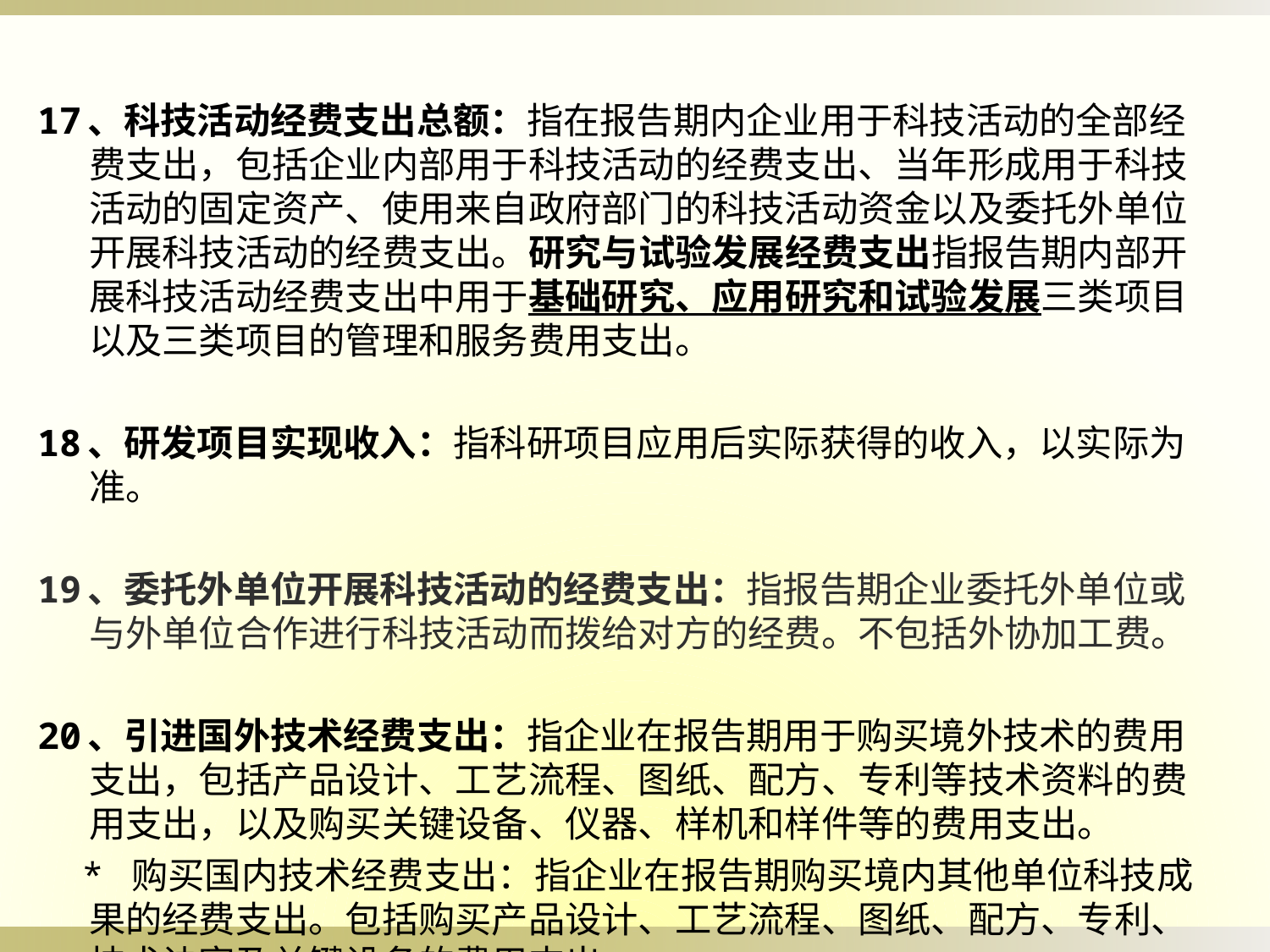

17、科技活动经费支出总额：指在报告期内企业用于科技活动的全部经费支出，包括企业内部用于科技活动的经费支出、当年形成用于科技活动的固定资产、使用来自政府部门的科技活动资金以及委托外单位开展科技活动的经费支出。研究与试验发展经费支出指报告期内部开展科技活动经费支出中用于基础研究、应用研究和试验发展三类项目以及三类项目的管理和服务费用支出。

18、研发项目实现收入：指科研项目应用后实际获得的收入，以实际为准。

19、委托外单位开展科技活动的经费支出：指报告期企业委托外单位或与外单位合作进行科技活动而拨给对方的经费。不包括外协加工费。

20、引进国外技术经费支出：指企业在报告期用于购买境外技术的费用支出，包括产品设计、工艺流程、图纸、配方、专利等技术资料的费用支出，以及购买关键设备、仪器、样机和样件等的费用支出。
  * 购买国内技术经费支出：指企业在报告期购买境内其他单位科技成果的经费支出。包括购买产品设计、工艺流程、图纸、配方、专利、技术诀窍及关键设备的费用支出。